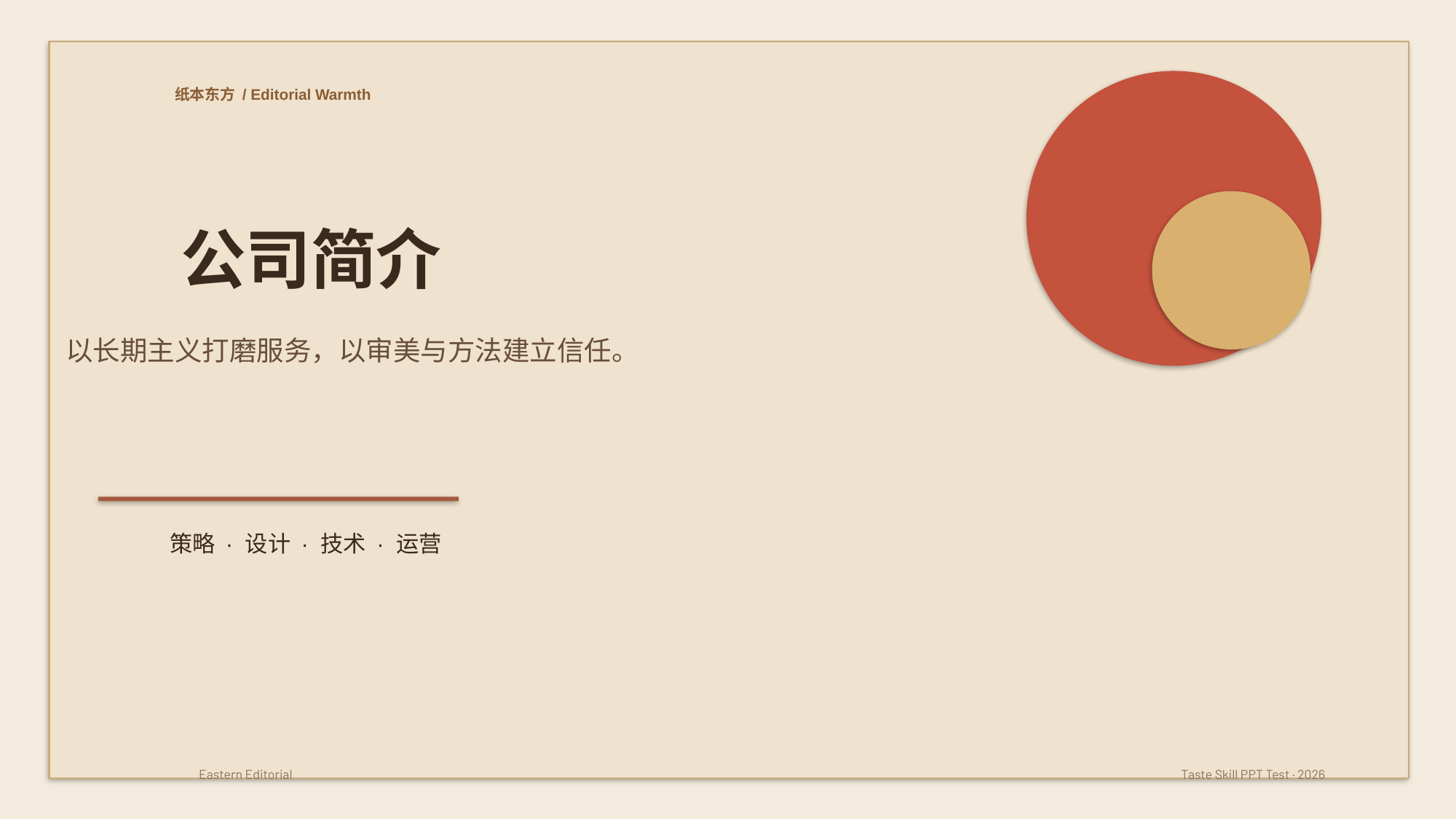

纸本东方 / Editorial Warmth

公司简介
以长期主义打磨服务，以审美与方法建立信任。

策略 · 设计 · 技术 · 运营
Eastern Editorial
Taste Skill PPT Test · 2026